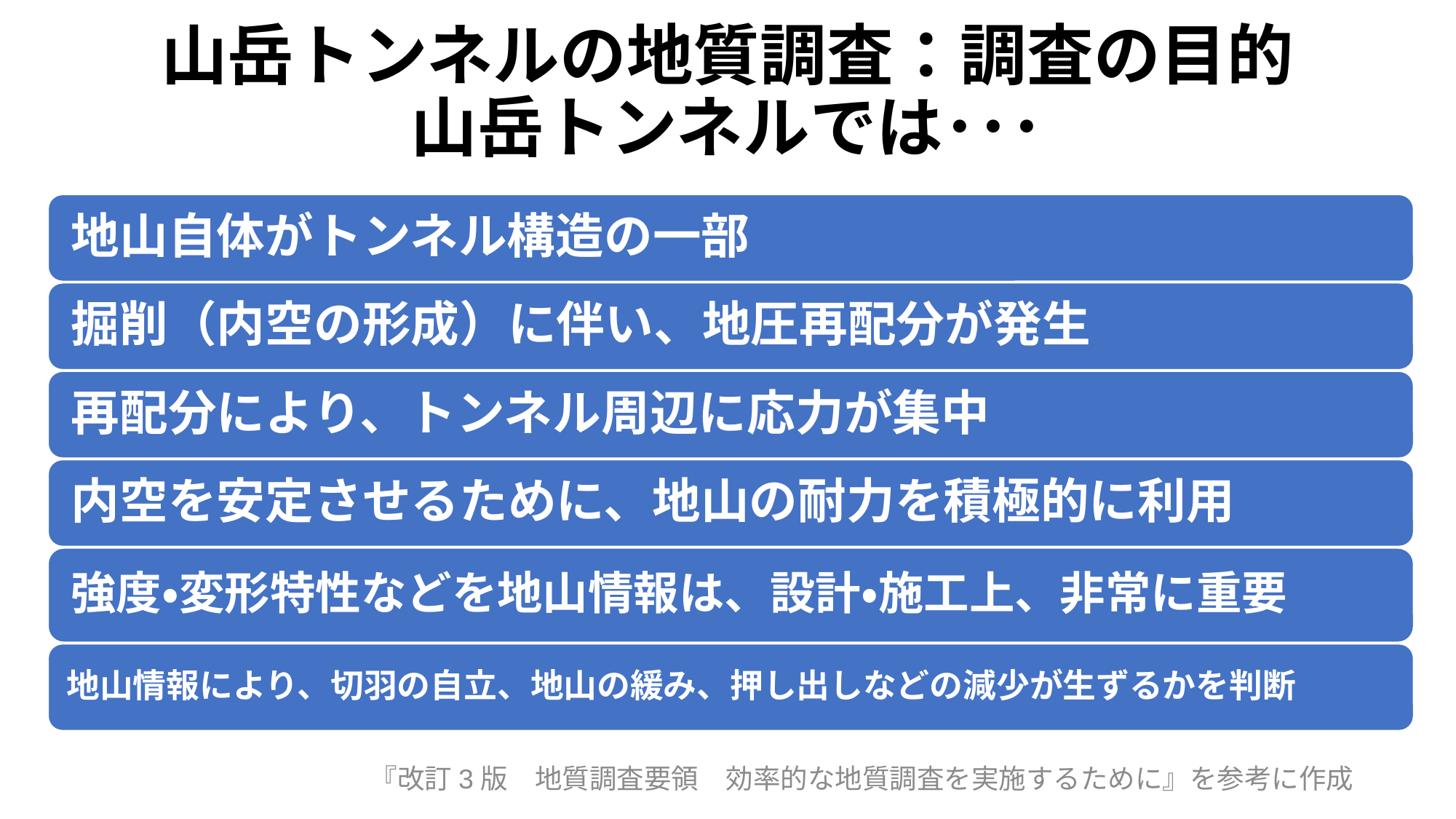

# 山岳トンネルの地質調査：調査の目的 山岳トンネルでは･･･
地山自体がトンネル構造の一部
掘削（内空の形成）に伴い、地圧再配分が発生
再配分により、トンネル周辺に応力が集中
内空を安定させるために、地山の耐力を積極的に利用
強度・変形特性などを地山情報は、設計・施工上、非常に重要
地山情報により、切羽の自立、地山の緩み、押し出しなどの減少が生ずるかを判断
『改訂3版　地質調査要領　効率的な地質調査を実施するために』を参考に作成